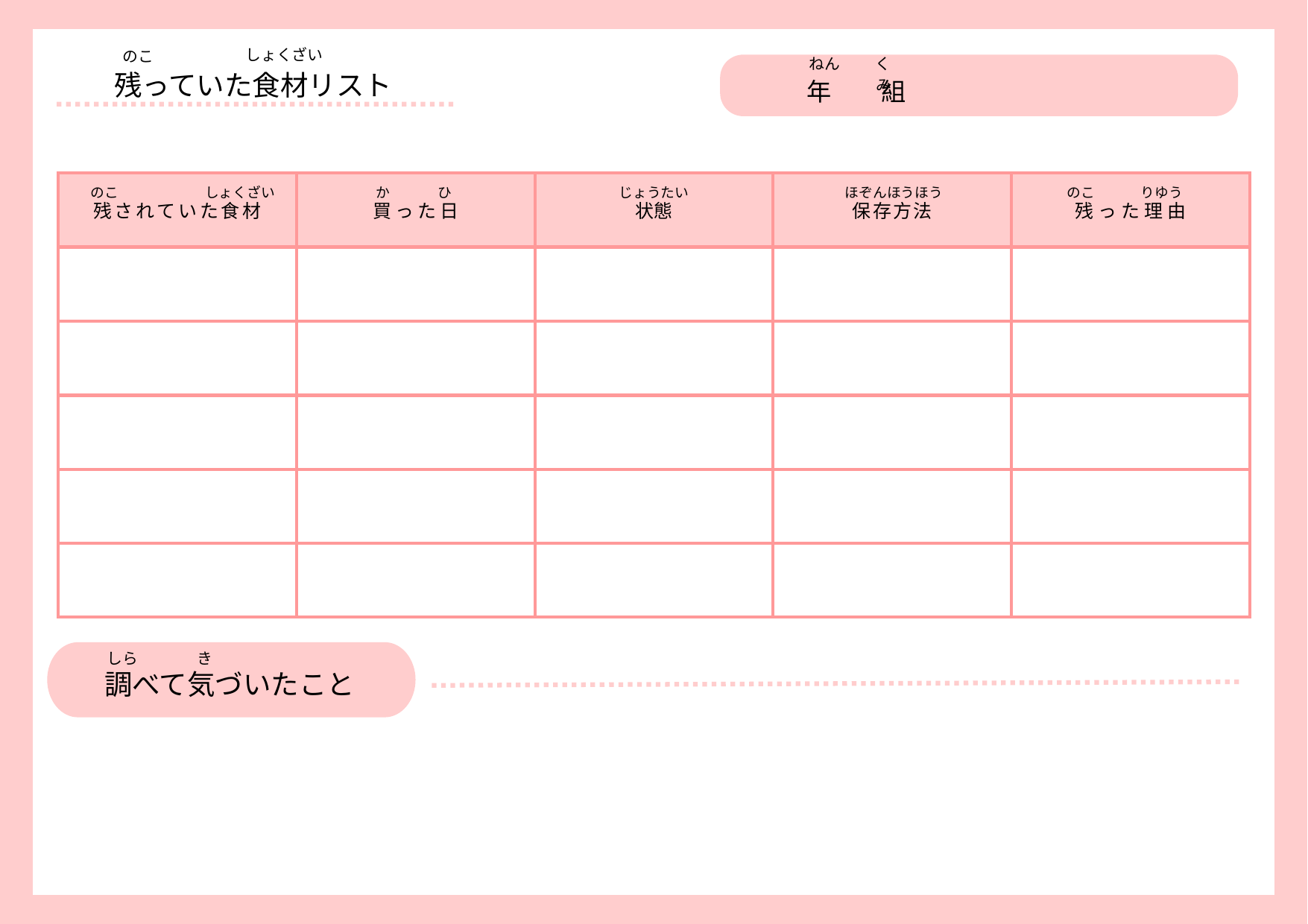

しょくざい
のこ
ねん
くみ

残っていた食材リスト
　年　　組

| 残されていた食材 | 買った日 | 状態 | 保存方法 | 残った理由 |
| --- | --- | --- | --- | --- |
|  |  |  |  |  |
|  |  |  |  |  |
|  |  |  |  |  |
|  |  |  |  |  |
|  |  |  |  |  |
のこ
しょくざい
か　　　  ひ
じょうたい
ほぞんほうほう
のこ
りゆう

しら
き
調べて気づいたこと